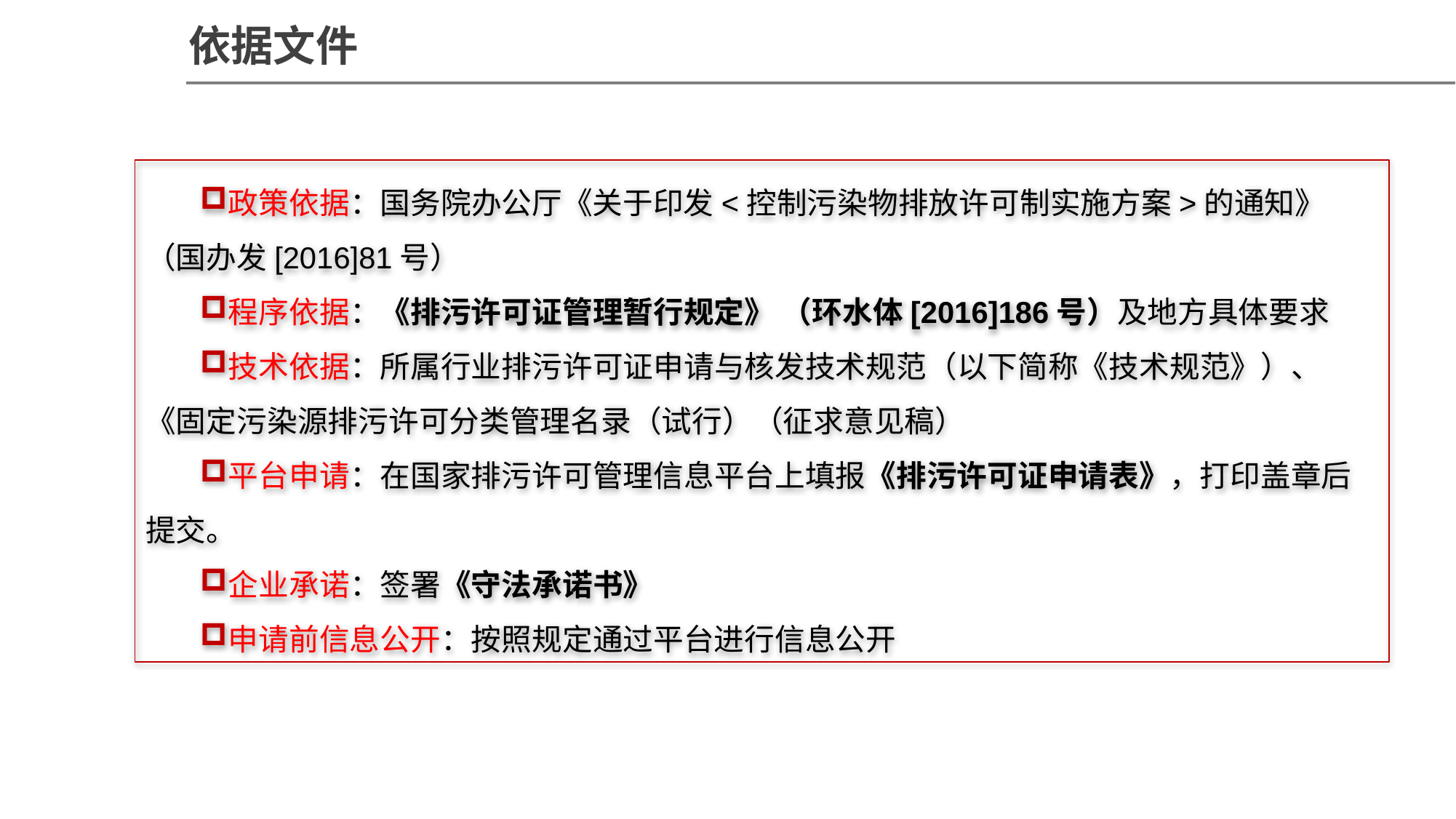

依据文件
政策依据：国务院办公厅《关于印发<控制污染物排放许可制实施方案>的通知》（国办发[2016]81号）
程序依据：《排污许可证管理暂行规定》 （环水体[2016]186号）及地方具体要求
技术依据：所属行业排污许可证申请与核发技术规范（以下简称《技术规范》）、《固定污染源排污许可分类管理名录（试行）（征求意见稿）
平台申请：在国家排污许可管理信息平台上填报《排污许可证申请表》，打印盖章后提交。
企业承诺：签署《守法承诺书》
申请前信息公开：按照规定通过平台进行信息公开